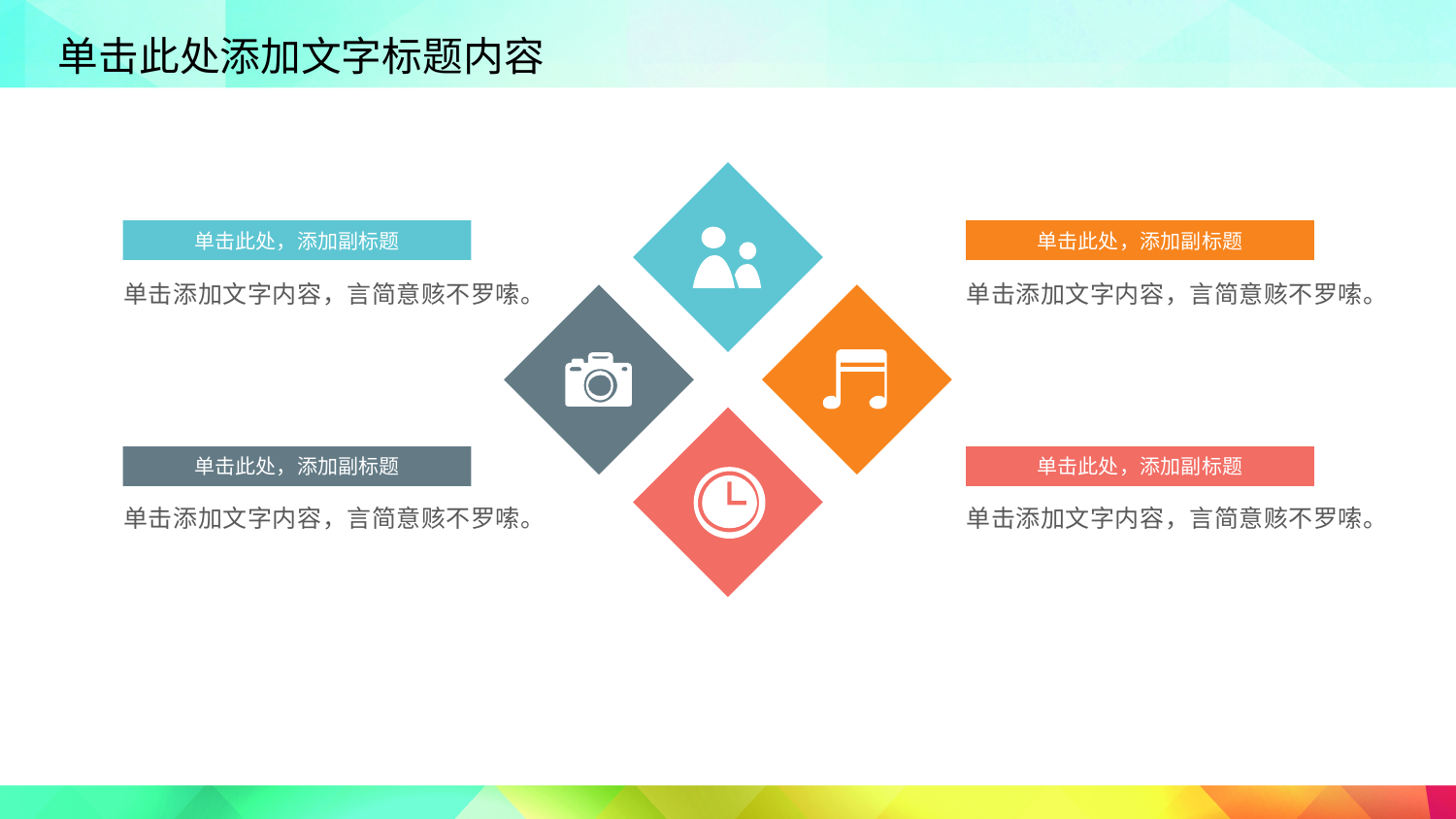

单击此处，添加副标题
单击添加文字内容，言简意赅不罗嗦。
单击此处，添加副标题
单击添加文字内容，言简意赅不罗嗦。
单击此处，添加副标题
单击添加文字内容，言简意赅不罗嗦。
单击此处，添加副标题
单击添加文字内容，言简意赅不罗嗦。